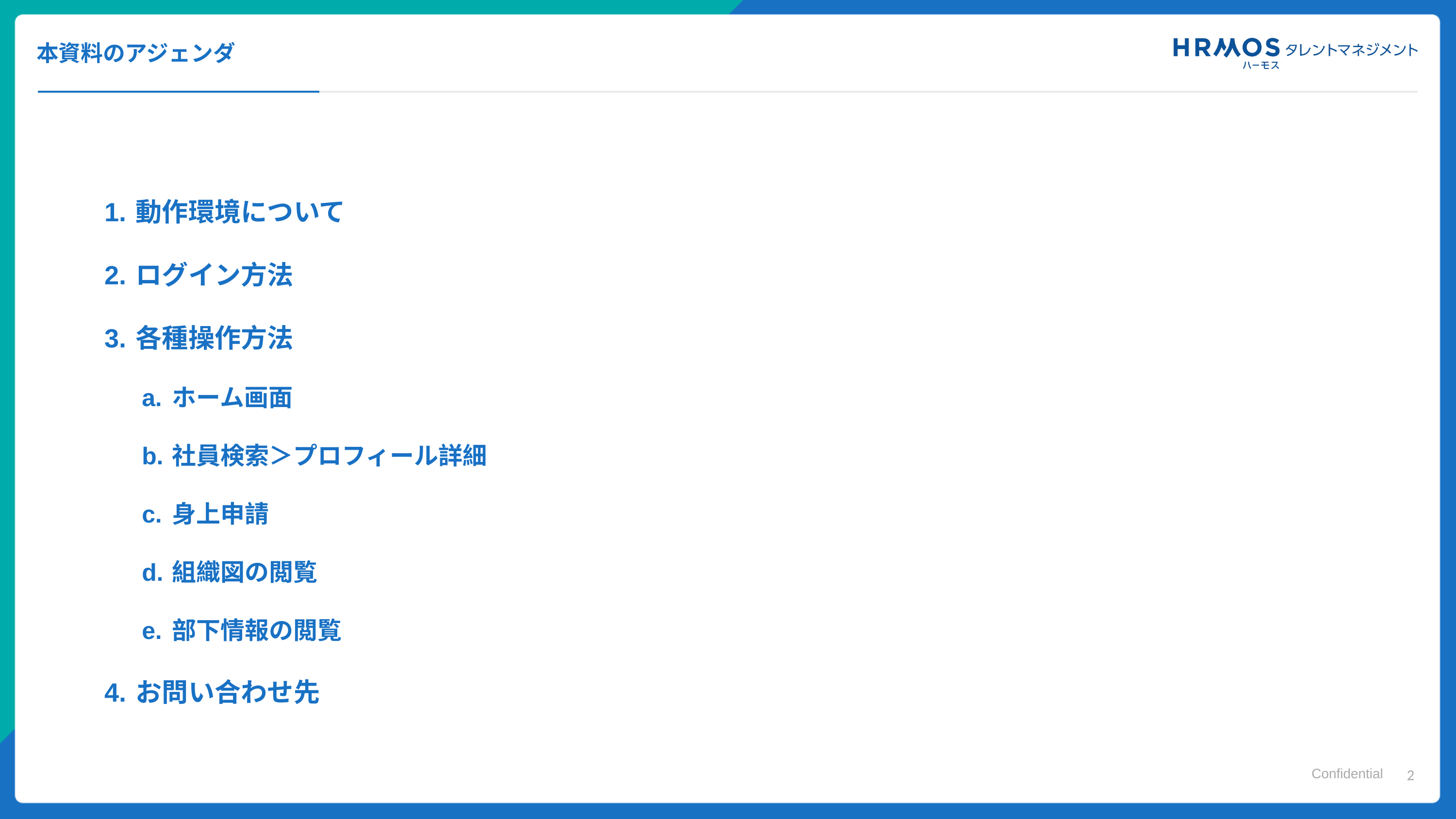

本資料のアジェンダ
動作環境について
ログイン方法
各種操作方法
ホーム画面
社員検索＞プロフィール詳細
身上申請
組織図の閲覧
部下情報の閲覧
お問い合わせ先
1. XXX
2. XXX
3. XXX
2